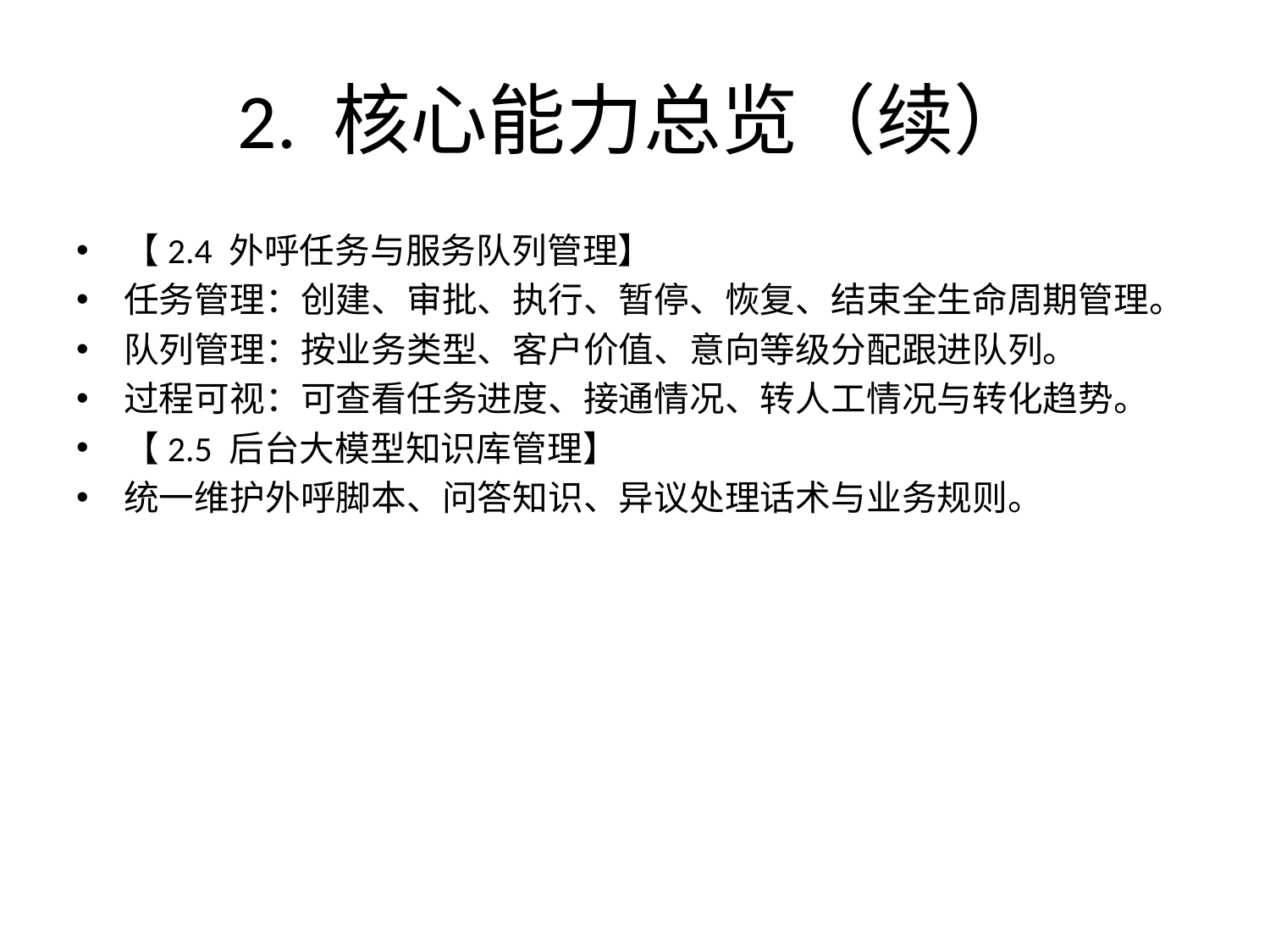

# 2. 核心能力总览（续）
【2.4 外呼任务与服务队列管理】
任务管理：创建、审批、执行、暂停、恢复、结束全生命周期管理。
队列管理：按业务类型、客户价值、意向等级分配跟进队列。
过程可视：可查看任务进度、接通情况、转人工情况与转化趋势。
【2.5 后台大模型知识库管理】
统一维护外呼脚本、问答知识、异议处理话术与业务规则。